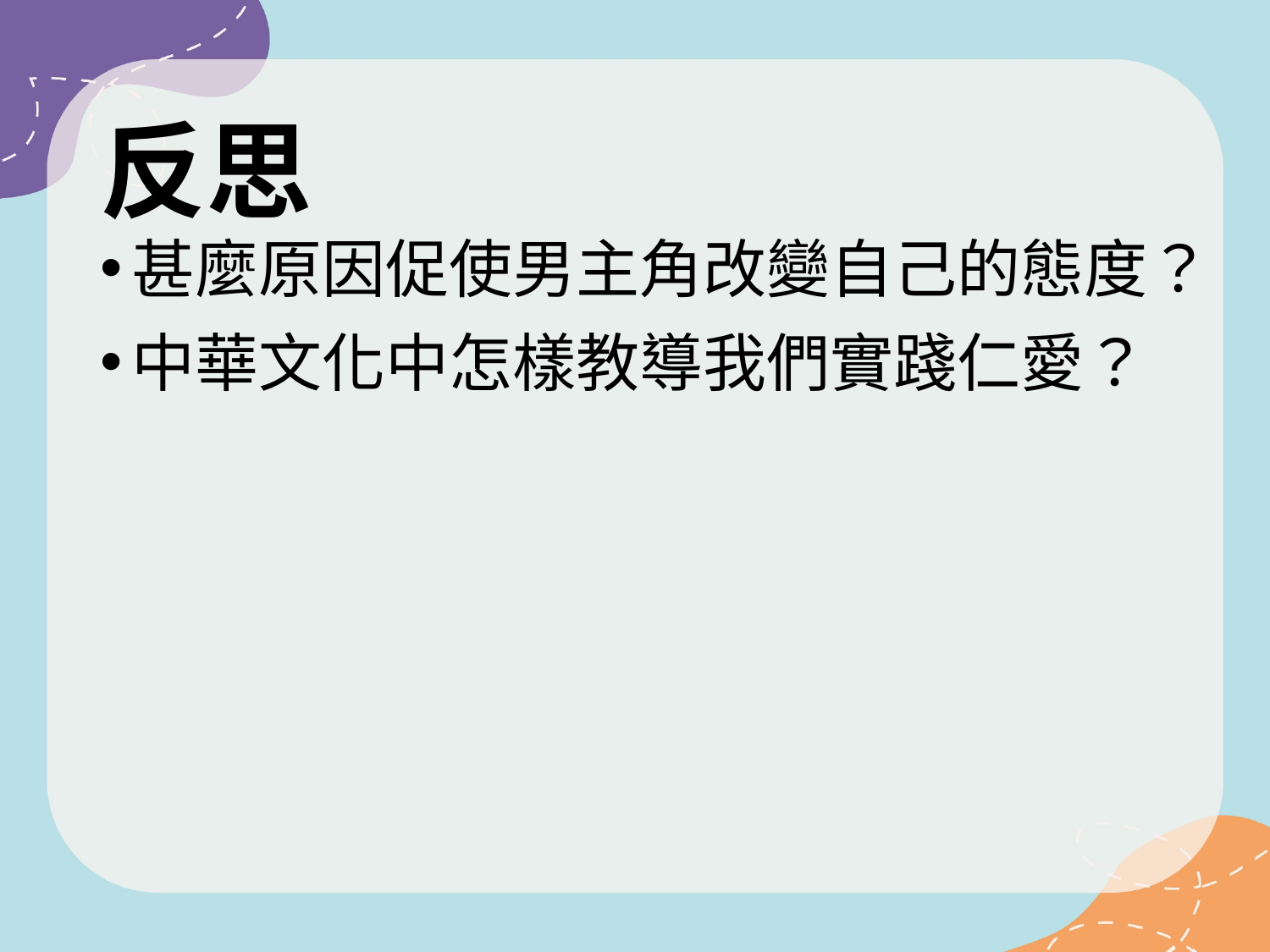

# 反思
甚麼原因促使男主角改變自己的態度？
中華文化中怎樣教導我們實踐仁愛？